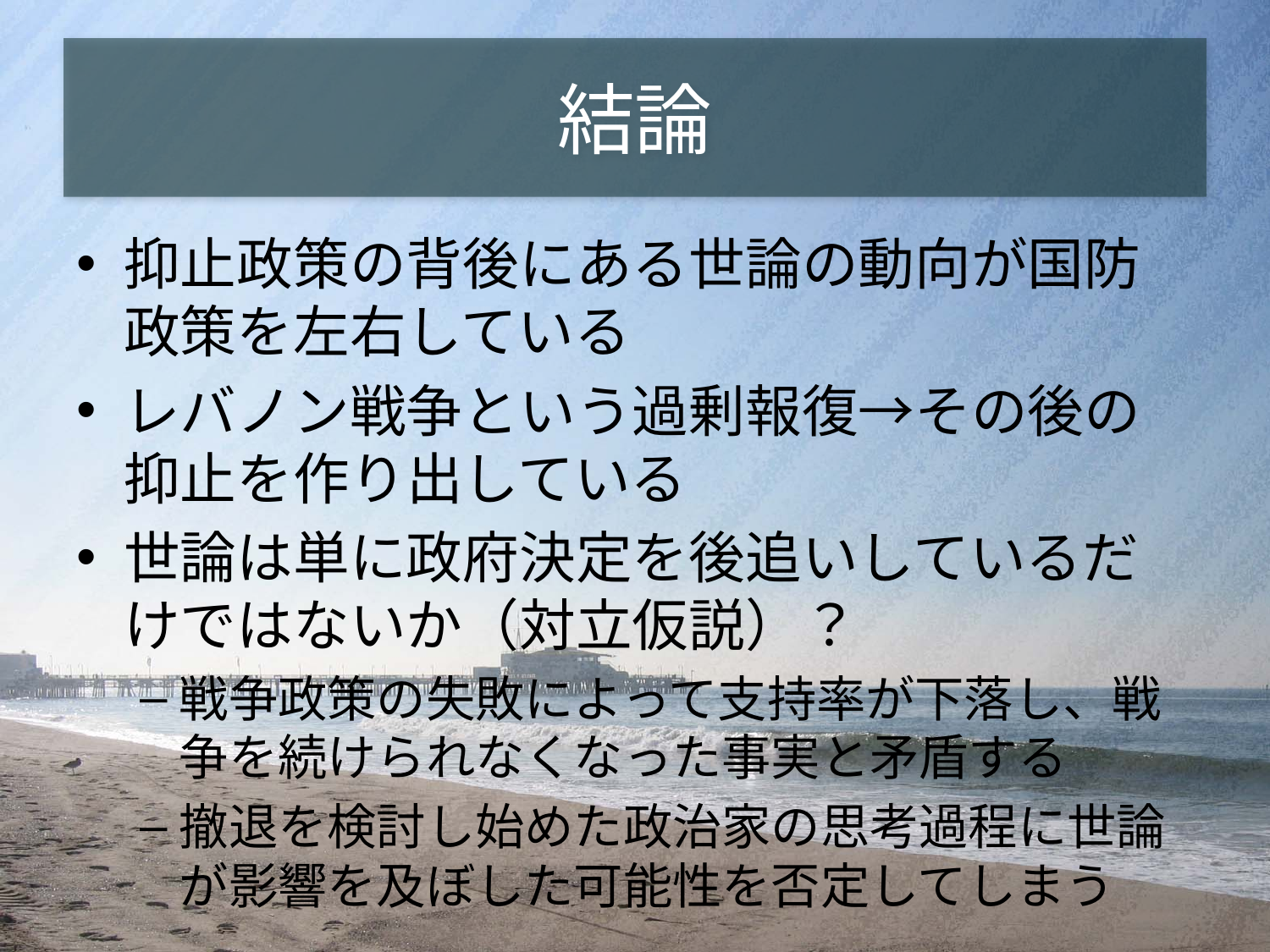

# 結論
抑止政策の背後にある世論の動向が国防政策を左右している
レバノン戦争という過剰報復→その後の抑止を作り出している
世論は単に政府決定を後追いしているだけではないか（対立仮説）？
戦争政策の失敗によって支持率が下落し、戦争を続けられなくなった事実と矛盾する
撤退を検討し始めた政治家の思考過程に世論が影響を及ぼした可能性を否定してしまう